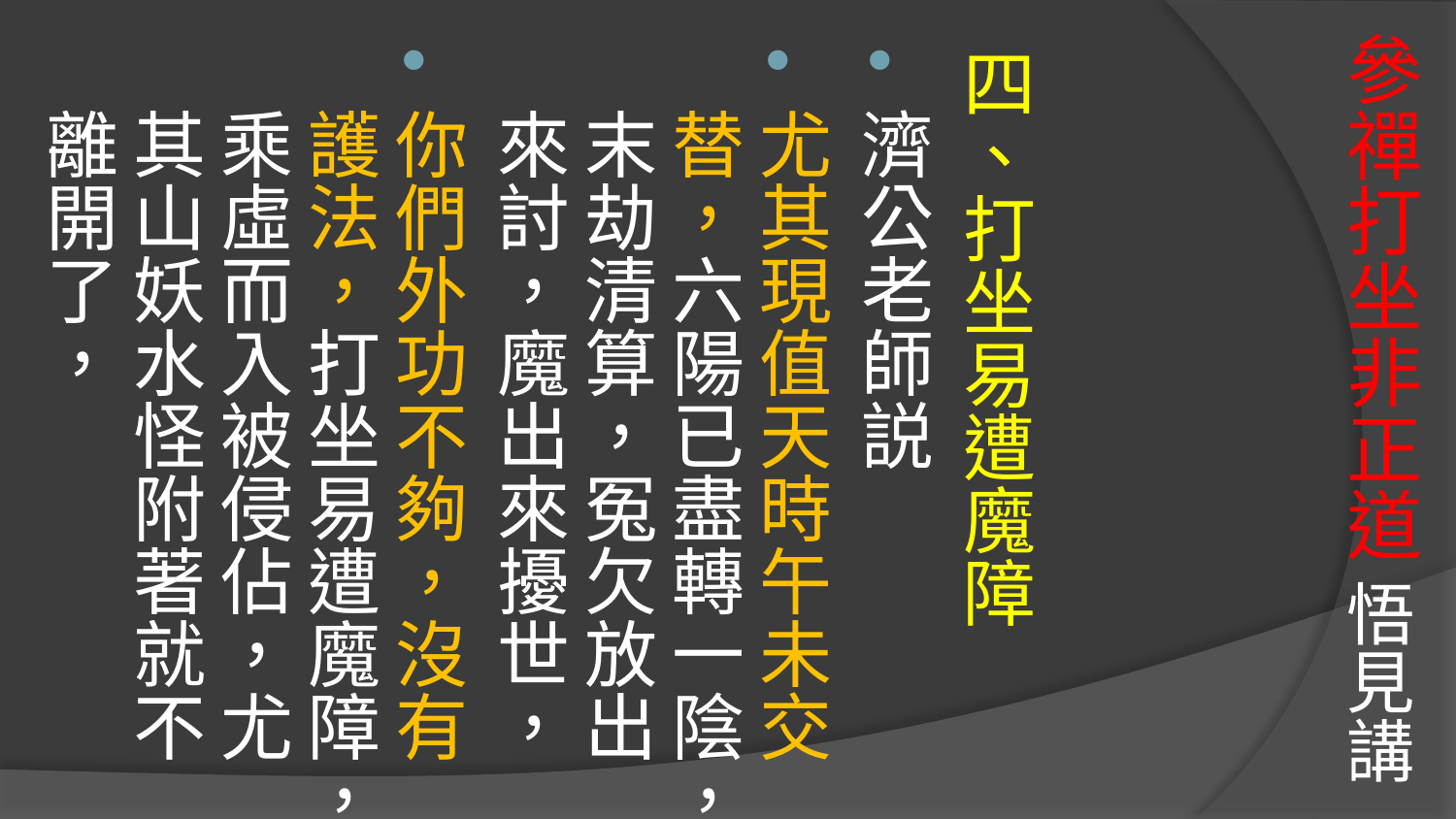

# 參禪打坐非正道 悟見講
四、打坐易遭魔障
濟公老師説
尤其現值天時午未交替，六陽已盡轉一陰，末劫清算，冤欠放出來討，魔出來擾世，
你們外功不夠，沒有護法，打坐易遭魔障，乘虛而入被侵佔，尤其山妖水怪附著就不離開了，